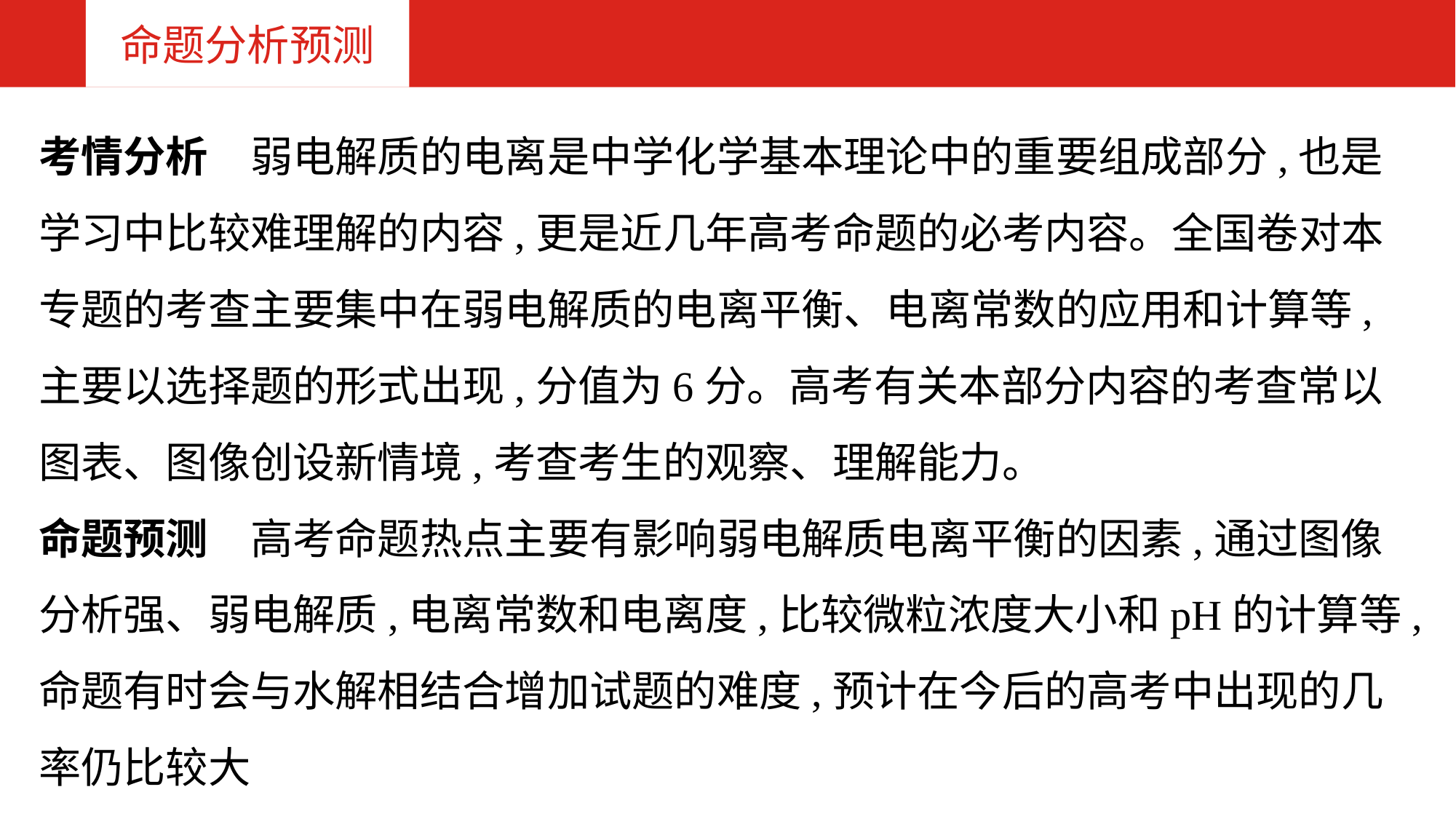

命题分析预测
考情分析　弱电解质的电离是中学化学基本理论中的重要组成部分,也是学习中比较难理解的内容,更是近几年高考命题的必考内容。全国卷对本专题的考查主要集中在弱电解质的电离平衡、电离常数的应用和计算等,主要以选择题的形式出现,分值为6分。高考有关本部分内容的考查常以图表、图像创设新情境,考查考生的观察、理解能力。
命题预测　高考命题热点主要有影响弱电解质电离平衡的因素,通过图像分析强、弱电解质,电离常数和电离度,比较微粒浓度大小和pH的计算等,命题有时会与水解相结合增加试题的难度,预计在今后的高考中出现的几率仍比较大